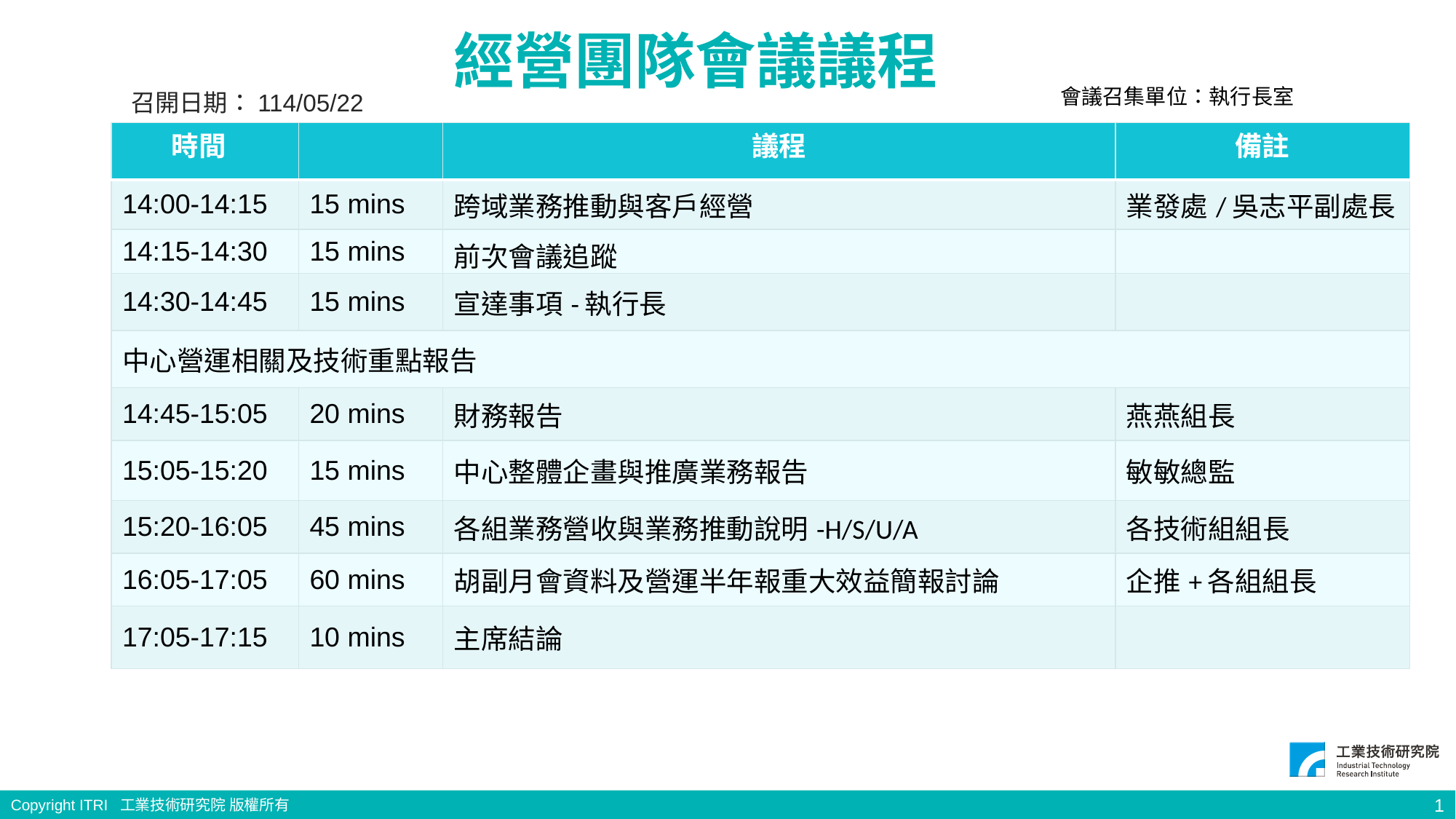

經營團隊會議議程
	      會議召集單位：執行長室
召開日期：114/05/22
| 時間 |  | 議程 | 備註 |
| --- | --- | --- | --- |
| 14:00-14:15 | 15 mins | 跨域業務推動與客戶經營 | 業發處/吳志平副處長 |
| 14:15-14:30 | 15 mins | 前次會議追蹤 |  |
| 14:30-14:45 | 15 mins | 宣達事項-執行長 |  |
| 中心營運相關及技術重點報告 |  |  |  |
| 14:45-15:05 | 20 mins | 財務報告 | 燕燕組長 |
| 15:05-15:20 | 15 mins | 中心整體企畫與推廣業務報告 | 敏敏總監 |
| 15:20-16:05 | 45 mins | 各組業務營收與業務推動說明-H/S/U/A | 各技術組組長 |
| 16:05-17:05 | 60 mins | 胡副月會資料及營運半年報重大效益簡報討論 | 企推+各組組長 |
| 17:05-17:15 | 10 mins | 主席結論 |  |
註: 以上議程，視會議情況作彈性調整
1